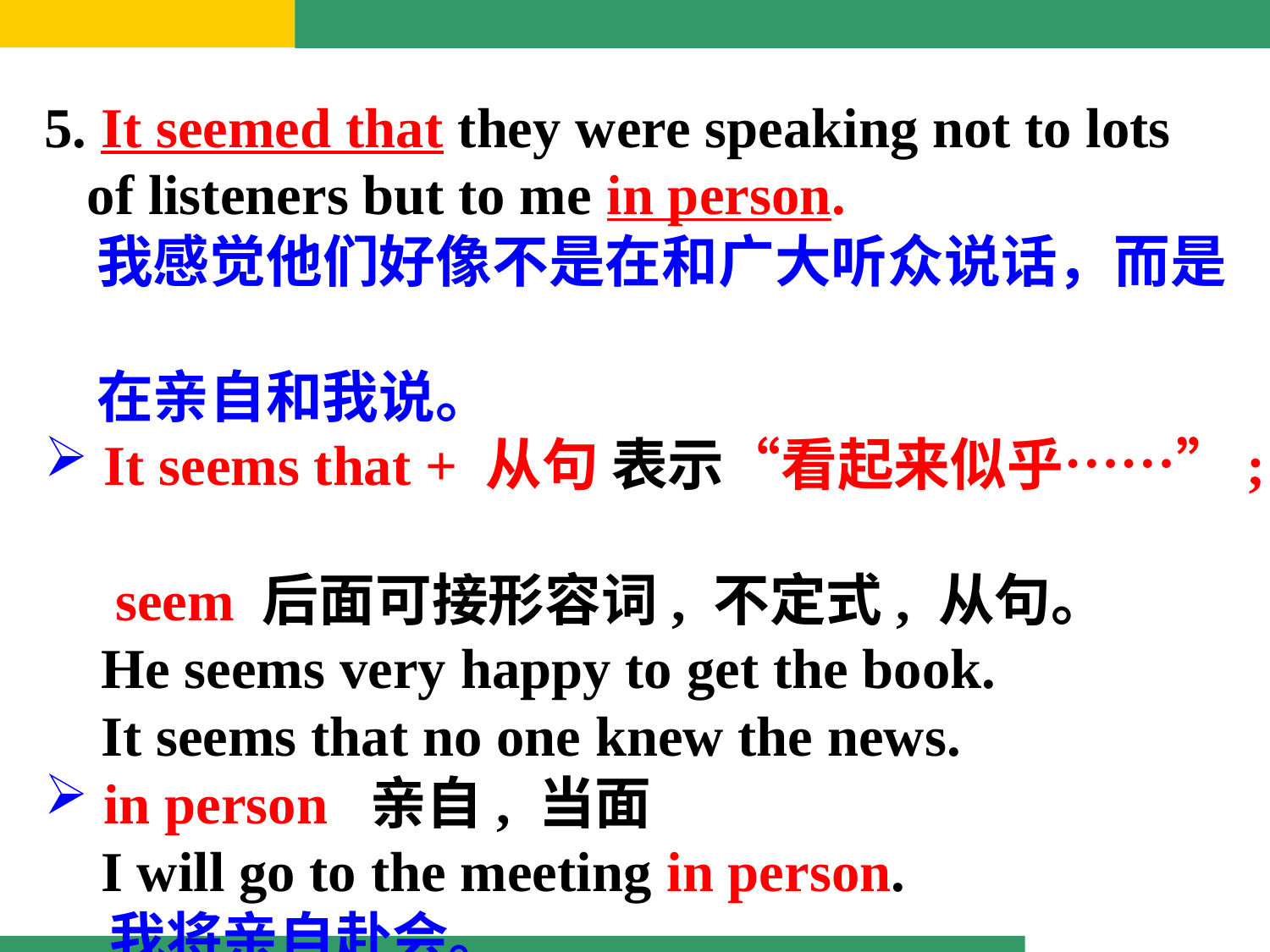

5. It seemed that they were speaking not to lots
   of listeners but to me in person.
   我感觉他们好像不是在和广大听众说话，而是
   在亲自和我说。
 It seems that + 从句 表示“看起来似乎……”;
     seem 后面可接形容词, 不定式, 从句。
    He seems very happy to get the book.
    It seems that no one knew the news.
 in person  亲自, 当面
    I will go to the meeting in person.
    我将亲自赴会。
    You can ask him in person. 你可以当面问他。